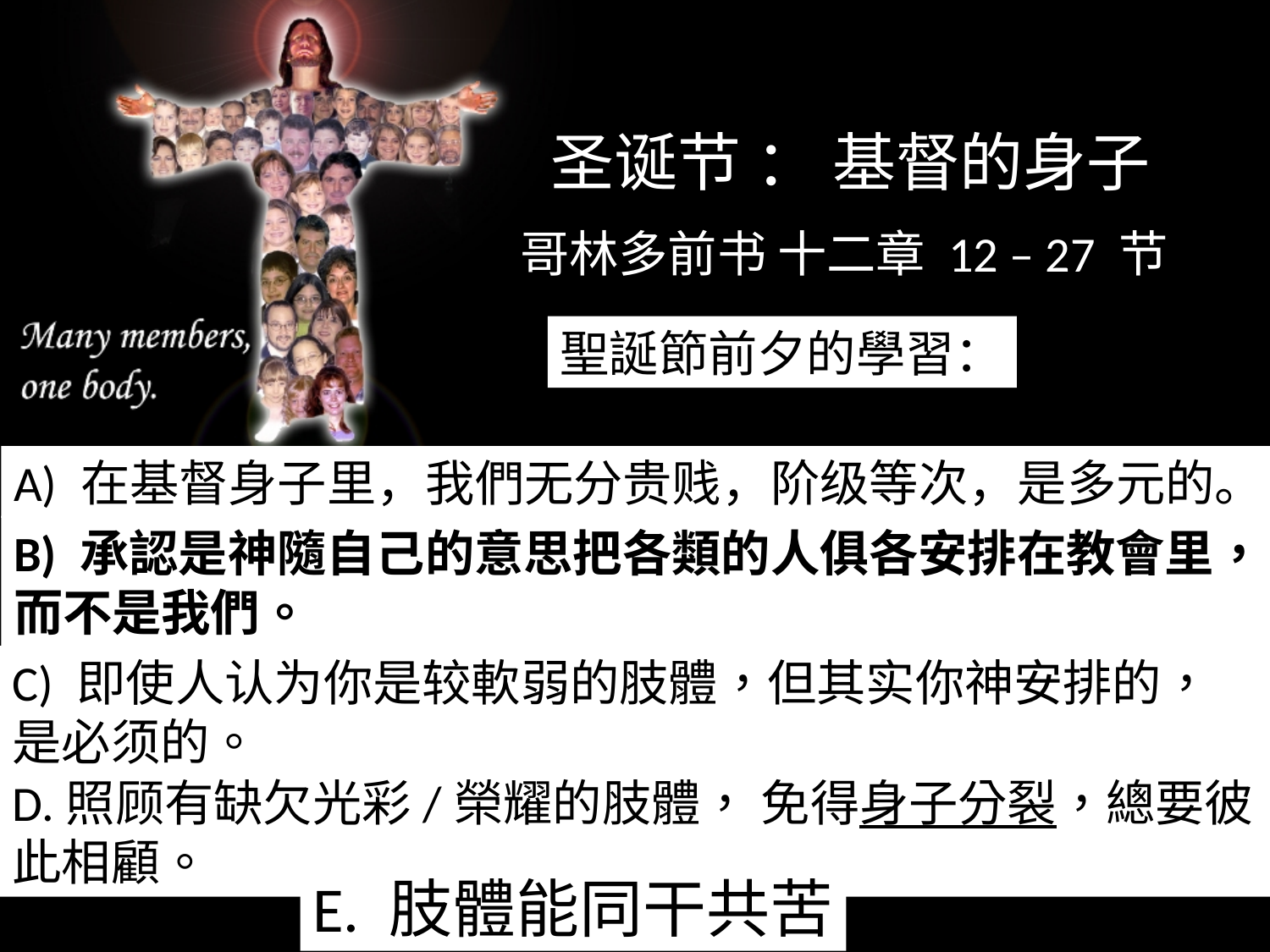

聖誕節前夕的學習：
A) 在基督身子里，我們无分贵贱，阶级等次，是多元的。
B) 承認是神隨自己的意思把各類的人俱各安排在教會里，
而不是我們。
C) 即使人认为你是较軟弱的肢體，但其实你神安排的，是必须的。
D.照顾有缺欠光彩/榮耀的肢體， 免得身子分裂，總要彼此相顧。
E. 肢體能同干共苦